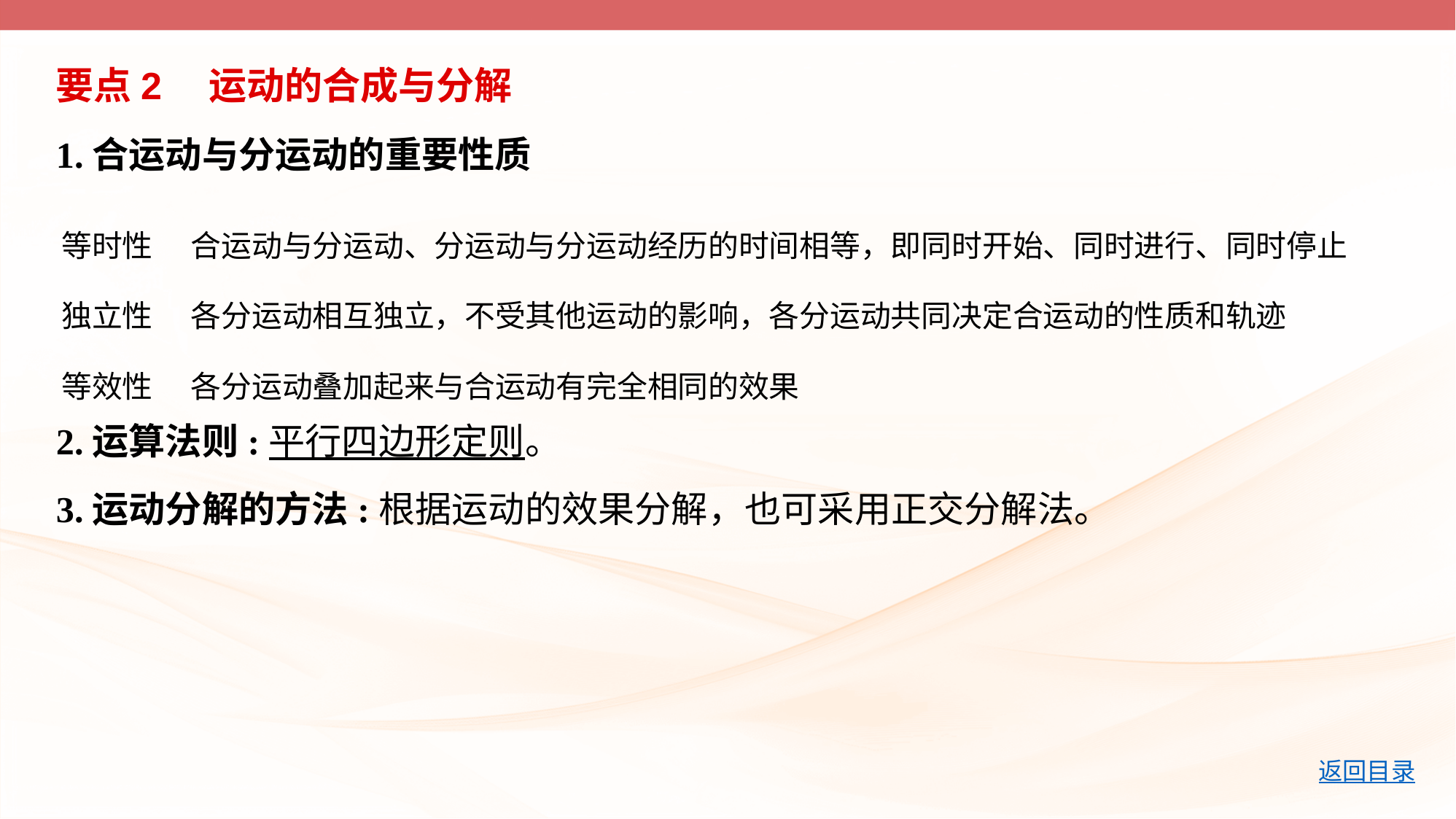

要点2　运动的合成与分解
1.合运动与分运动的重要性质
| 等时性 | 合运动与分运动、分运动与分运动经历的时间相等，即同时开始、同时进行、同时停止 |
| --- | --- |
| 独立性 | 各分运动相互独立，不受其他运动的影响，各分运动共同决定合运动的性质和轨迹 |
| 等效性 | 各分运动叠加起来与合运动有完全相同的效果 |
2.运算法则:平行四边形定则。
3.运动分解的方法:根据运动的效果分解，也可采用正交分解法。